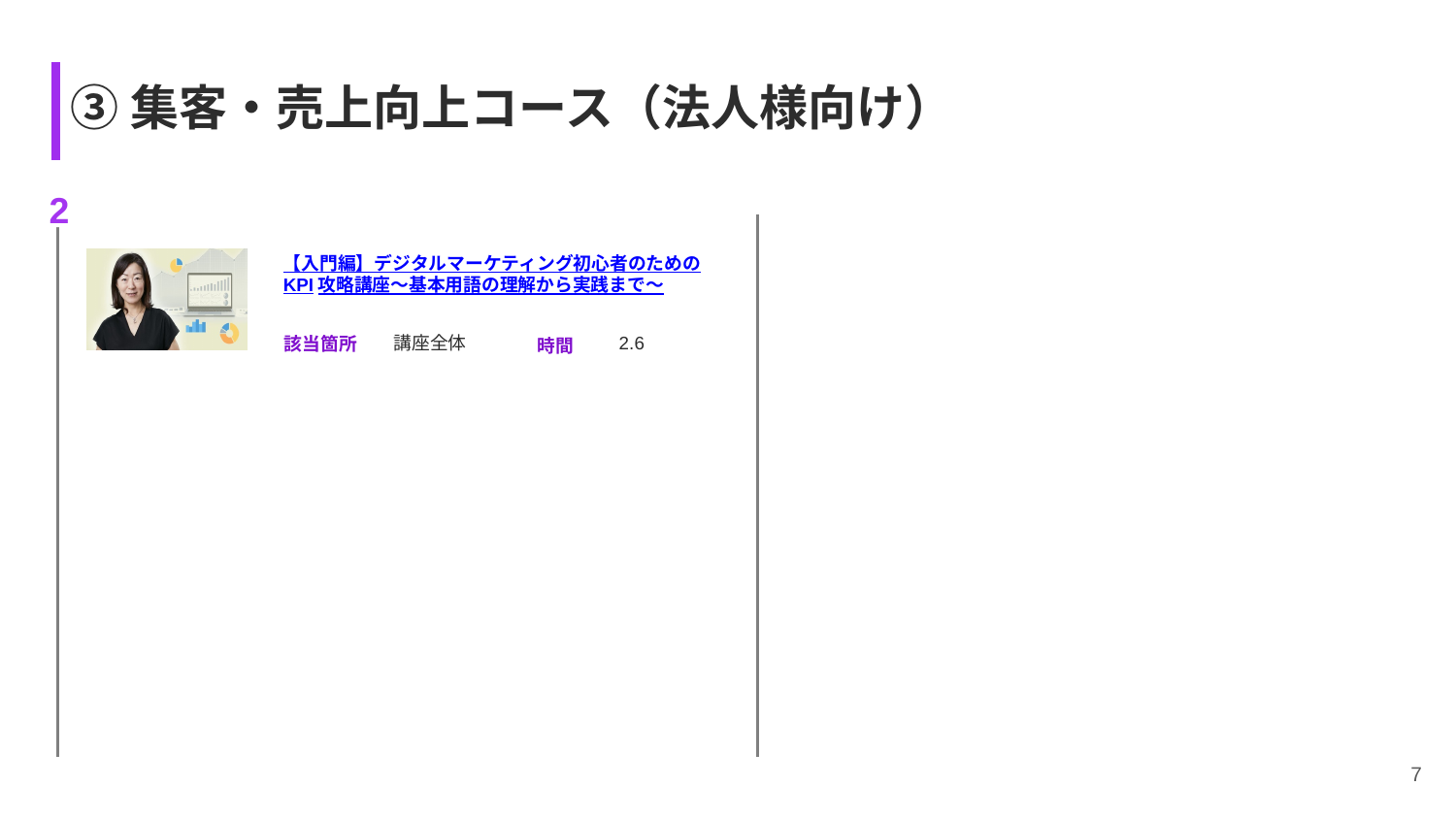

# ③集客・売上向上コース（法人様向け）
2

【入門編】デジタルマーケティング初心者のためのKPI攻略講座～基本用語の理解から実践まで～

講座全体
2.6

7